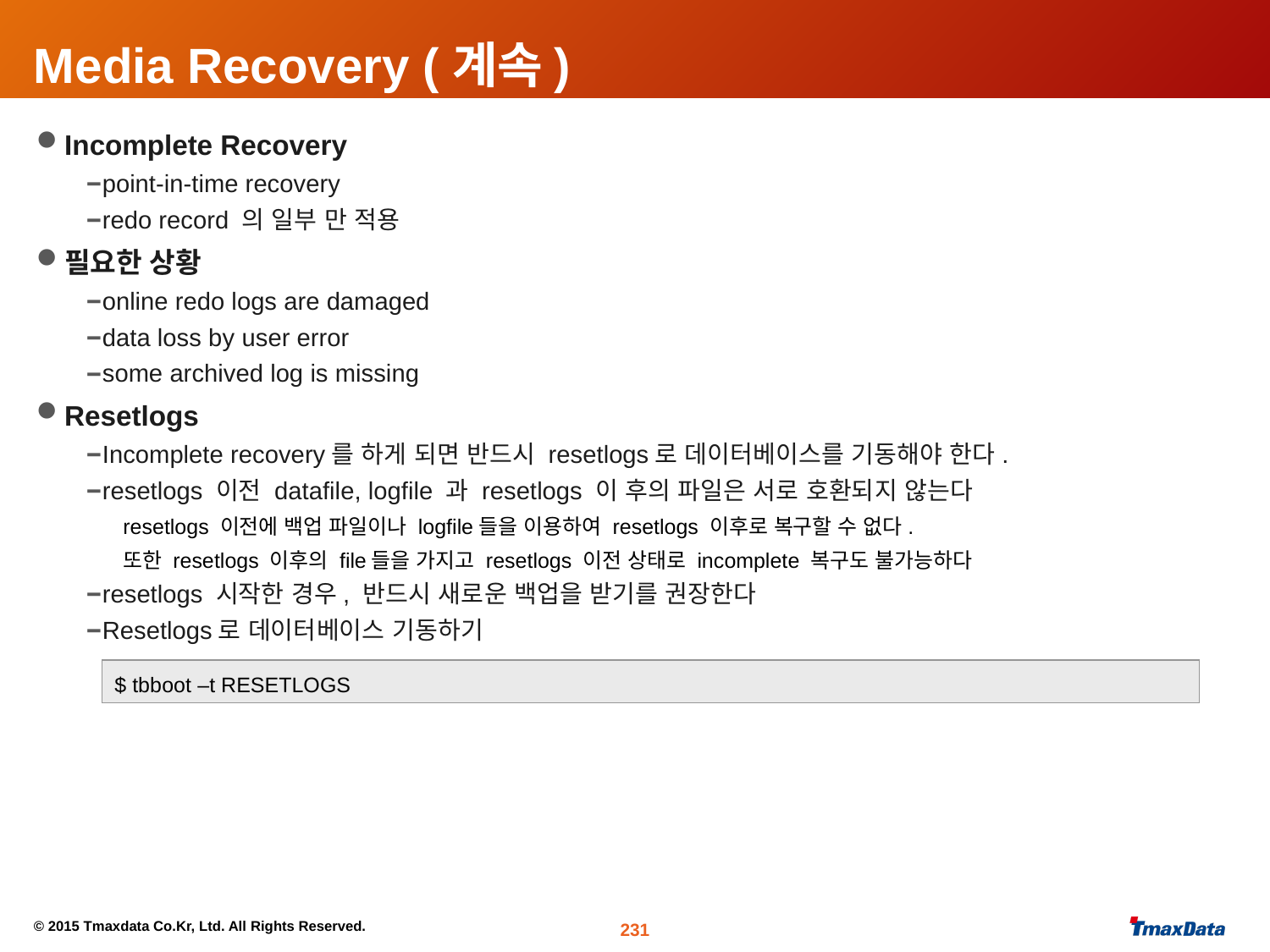

# Media Recovery (계속)
Incomplete Recovery
point-in-time recovery
redo record 의 일부 만 적용
필요한 상황
online redo logs are damaged
data loss by user error
some archived log is missing
Resetlogs
Incomplete recovery를 하게 되면 반드시 resetlogs로 데이터베이스를 기동해야 한다.
resetlogs 이전 datafile, logfile 과 resetlogs 이 후의 파일은 서로 호환되지 않는다
resetlogs 이전에 백업 파일이나 logfile들을 이용하여 resetlogs 이후로 복구할 수 없다.
또한 resetlogs 이후의 file들을 가지고 resetlogs 이전 상태로 incomplete 복구도 불가능하다
resetlogs 시작한 경우, 반드시 새로운 백업을 받기를 권장한다
Resetlogs로 데이터베이스 기동하기

$ tbboot –t RESETLOGS